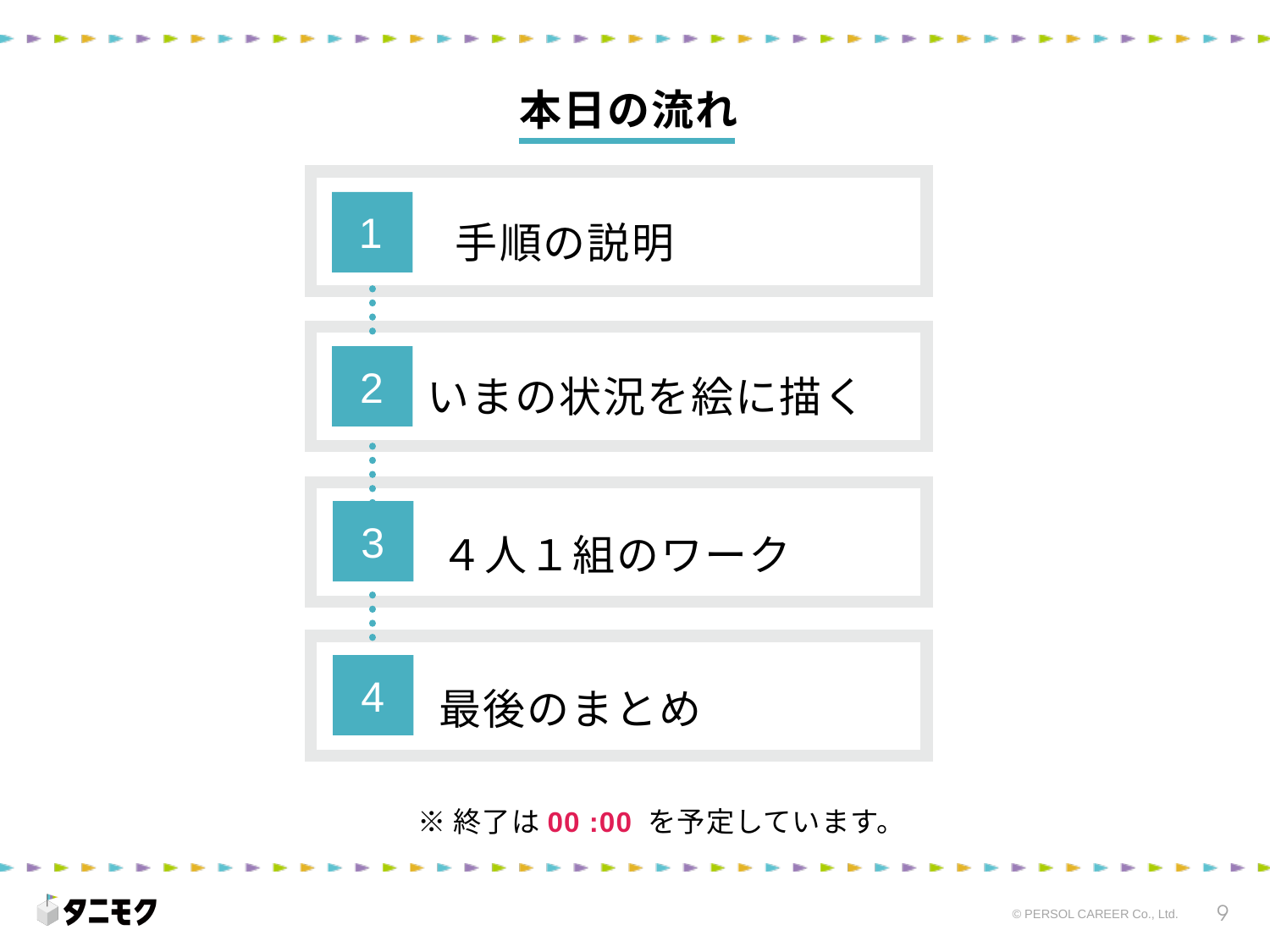

本日の流れ

手順の説明

1

いまの状況を絵に描く

2

４人１組のワーク

3

最後のまとめ

4
※終了は00 :00 を予定しています。